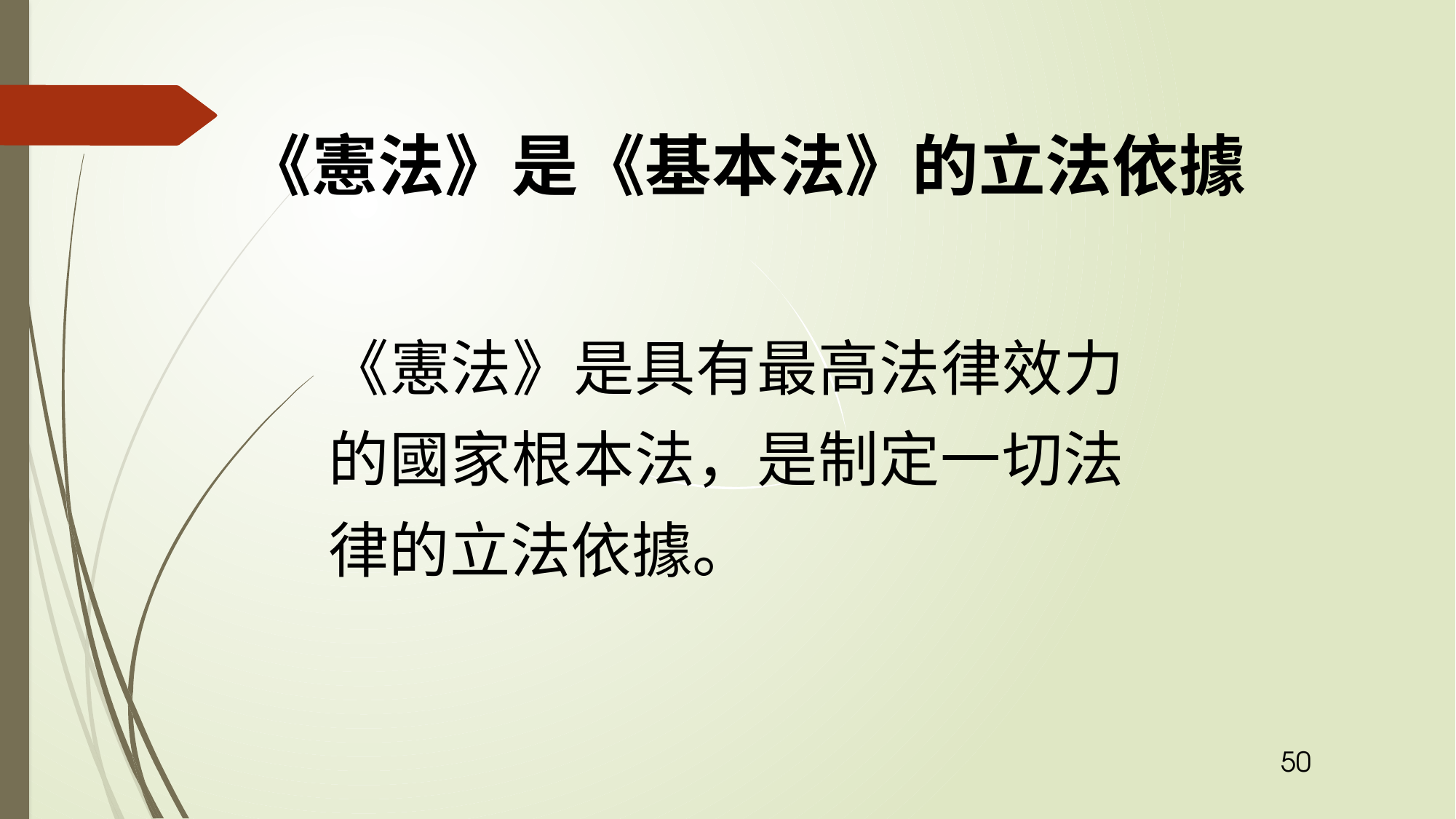

《憲法》是《基本法》的立法依據

《憲法》是具有最高法律效力的國家根本法，是制定一切法律的立法依據。

50